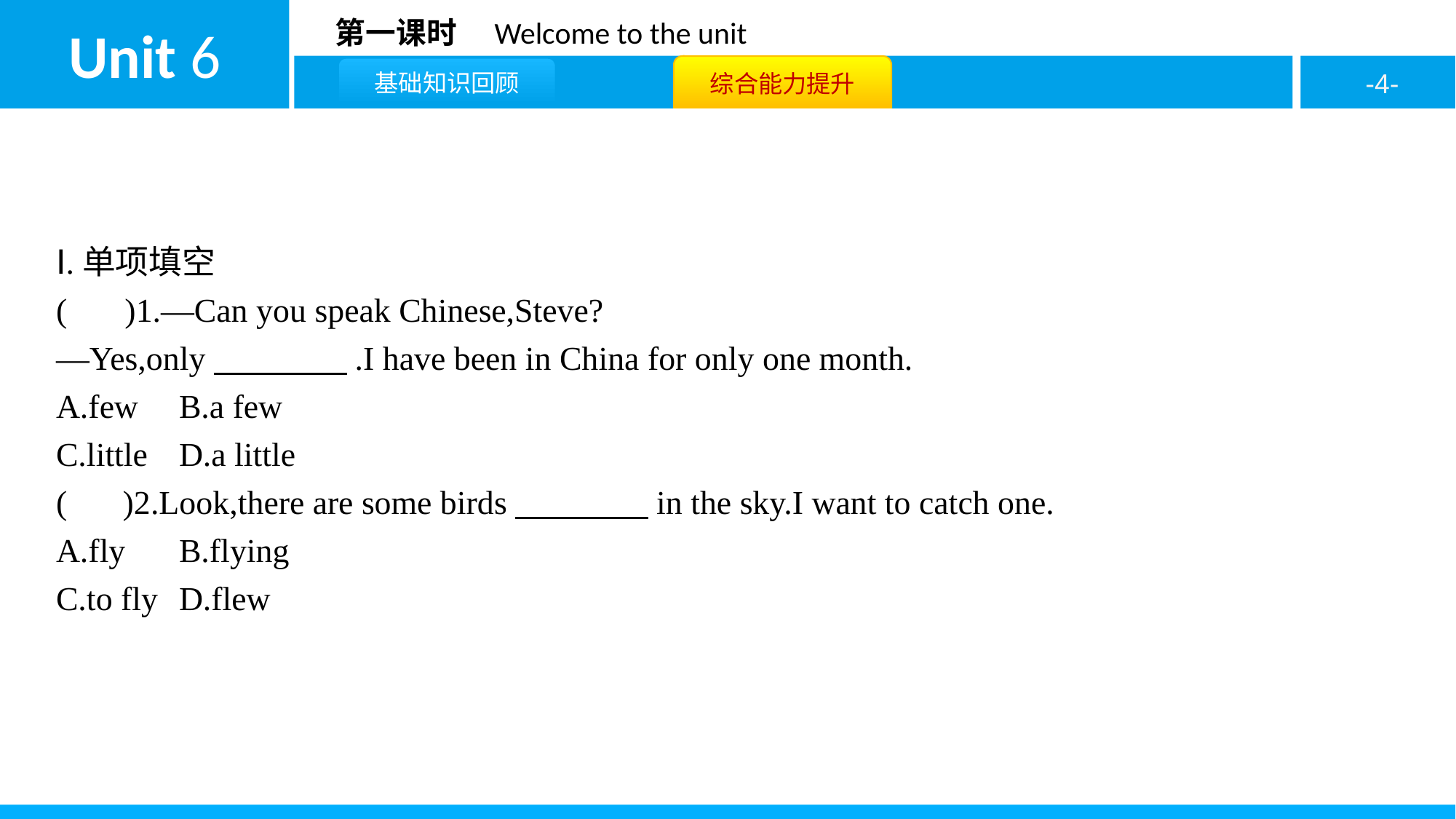

Ⅰ.单项填空
(  D  )1.—Can you speak Chinese,Steve?
—Yes,only　　　　.I have been in China for only one month.
A.few	B.a few
C.little	D.a little
(  B  )2.Look,there are some birds　　　　in the sky.I want to catch one.
A.fly	B.flying
C.to fly	D.flew